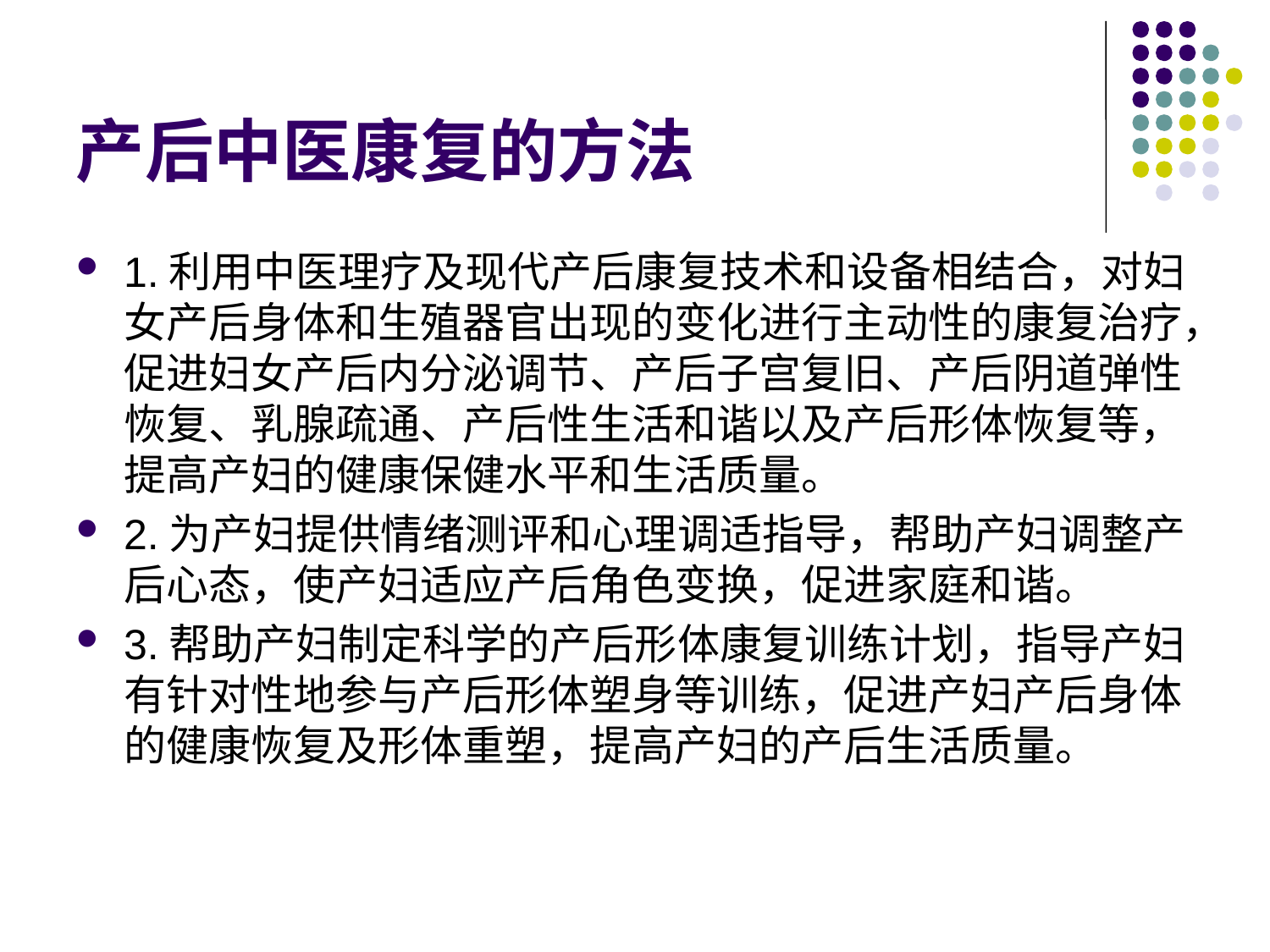

# 产后中医康复的方法
1.利用中医理疗及现代产后康复技术和设备相结合，对妇女产后身体和生殖器官出现的变化进行主动性的康复治疗，促进妇女产后内分泌调节、产后子宫复旧、产后阴道弹性恢复、乳腺疏通、产后性生活和谐以及产后形体恢复等，提高产妇的健康保健水平和生活质量。
2.为产妇提供情绪测评和心理调适指导，帮助产妇调整产后心态，使产妇适应产后角色变换，促进家庭和谐。
3.帮助产妇制定科学的产后形体康复训练计划，指导产妇有针对性地参与产后形体塑身等训练，促进产妇产后身体的健康恢复及形体重塑，提高产妇的产后生活质量。